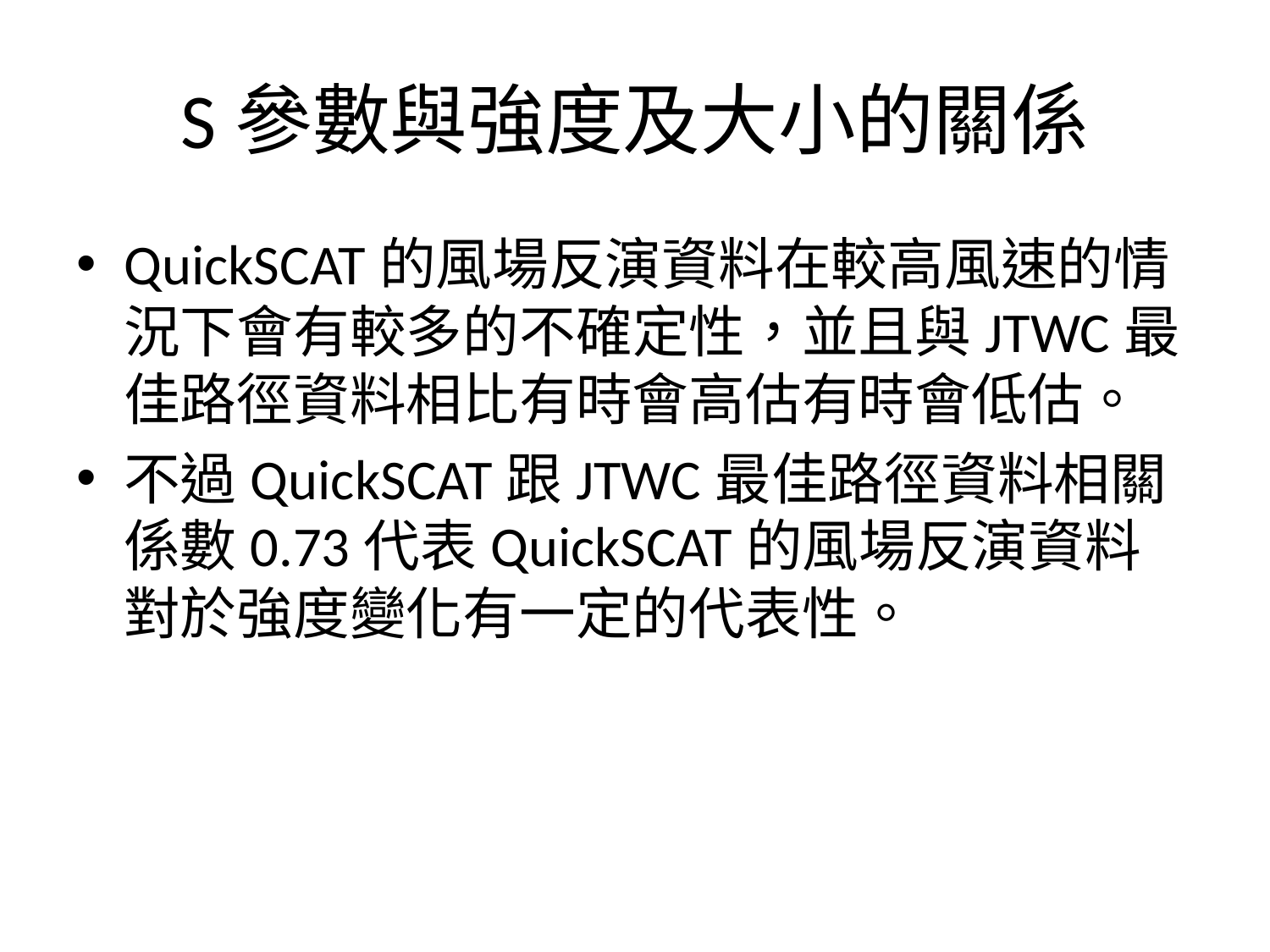

# S參數與強度及大小的關係
QuickSCAT的風場反演資料在較高風速的情況下會有較多的不確定性，並且與JTWC最佳路徑資料相比有時會高估有時會低估。
不過QuickSCAT跟JTWC最佳路徑資料相關係數0.73代表QuickSCAT的風場反演資料對於強度變化有一定的代表性。